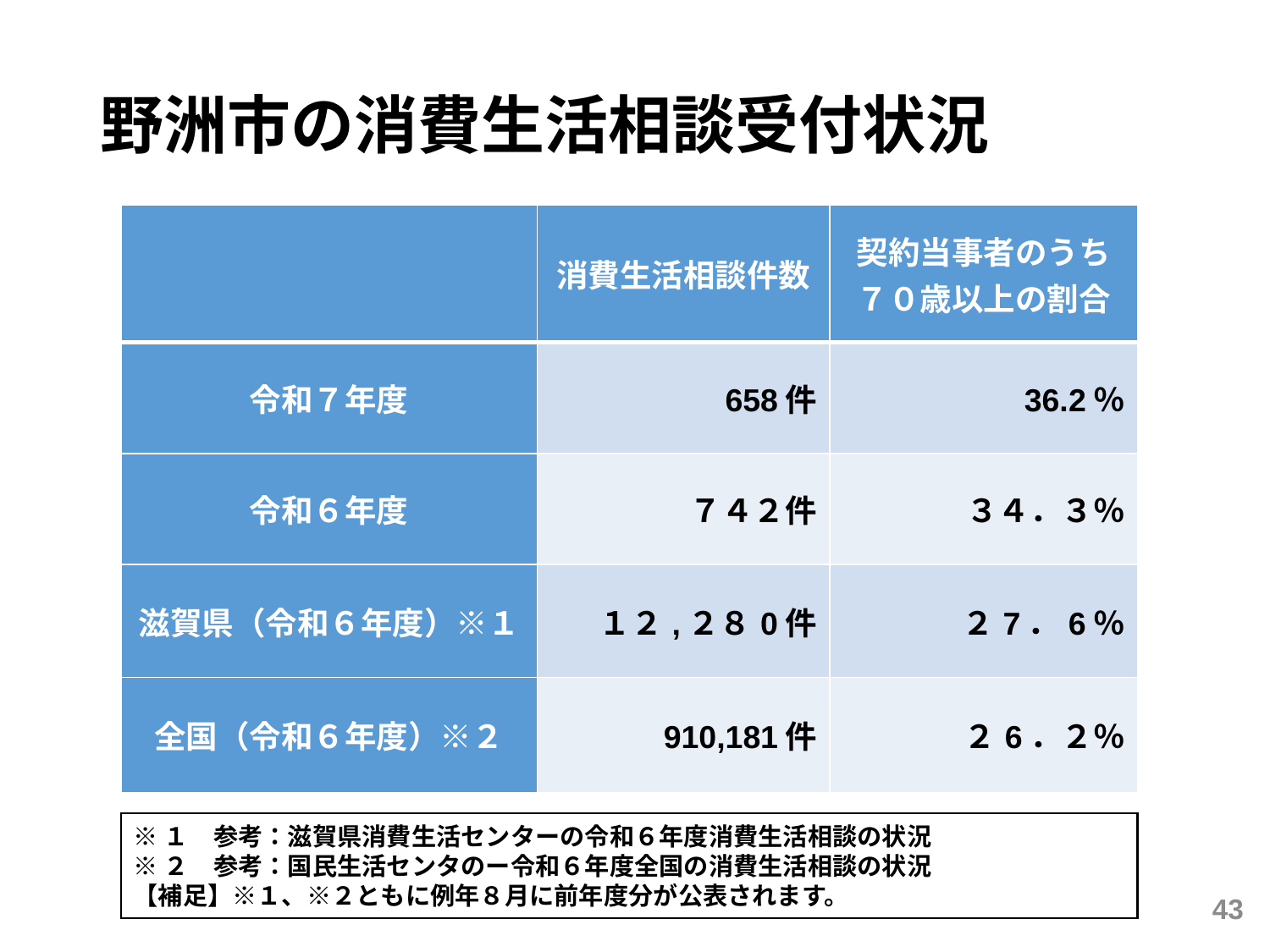

# 野洲市の消費生活相談受付状況
|  | 消費生活相談件数 | 契約当事者のうち ７０歳以上の割合 |
| --- | --- | --- |
| 令和７年度 | 658件 | 36.2％ |
| 令和６年度 | ７４２件 | ３４．３％ |
| 滋賀県（令和６年度）※１ | １２,２８0件 | ２7．6％ |
| 全国（令和６年度）※２ | 910,181件 | ２6．２％ |
※１　参考：滋賀県消費生活センターの令和６年度消費生活相談の状況
※２　参考：国民生活センタのー令和６年度全国の消費生活相談の状況
【補足】※１、※２ともに例年８月に前年度分が公表されます。
43